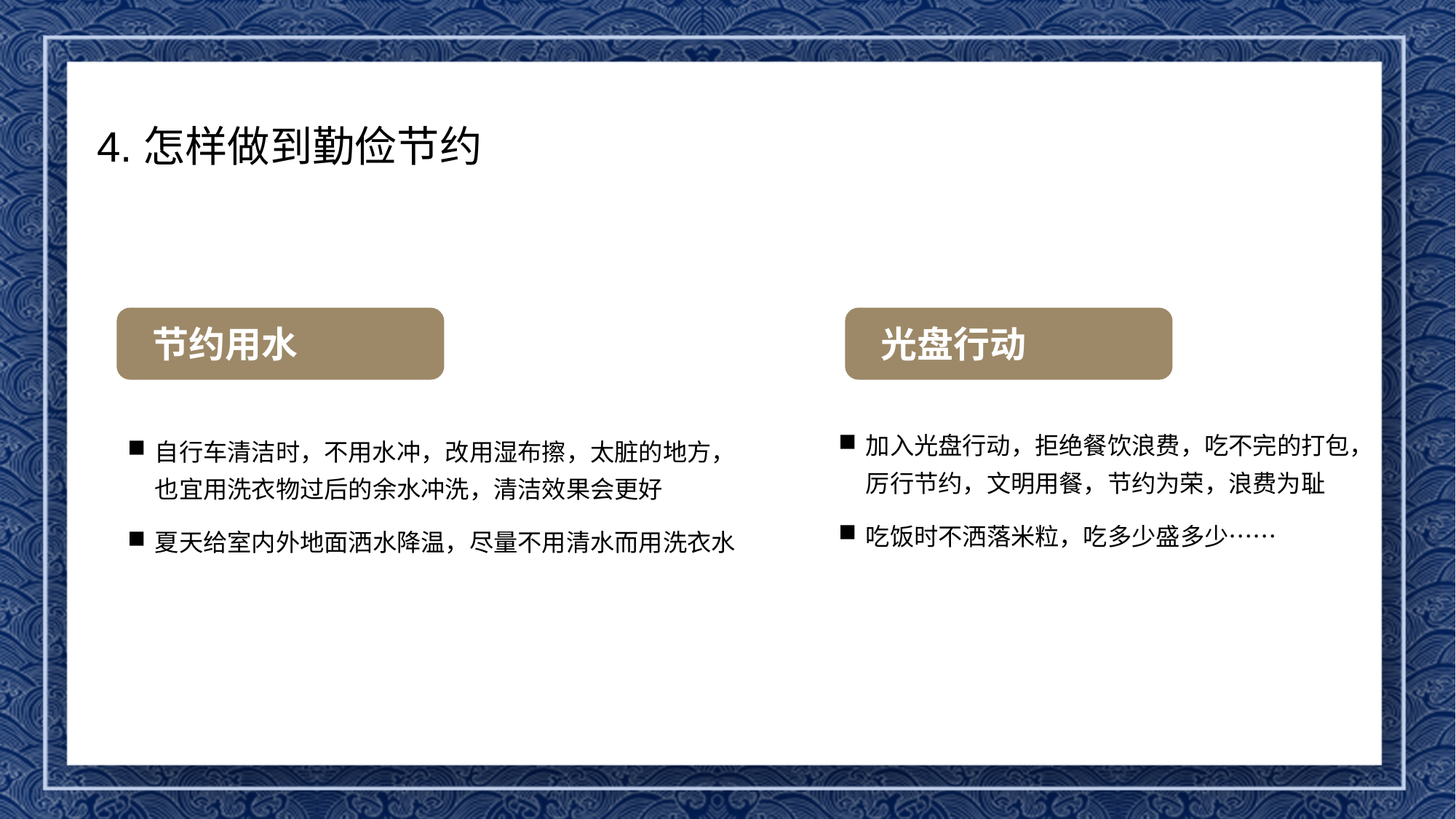

4.怎样做到勤俭节约

节约用水

光盘行动
加入光盘行动，拒绝餐饮浪费，吃不完的打包，厉行节约，文明用餐，节约为荣，浪费为耻
吃饭时不洒落米粒，吃多少盛多少……
自行车清洁时，不用水冲，改用湿布擦，太脏的地方，也宜用洗衣物过后的余水冲洗，清洁效果会更好
夏天给室内外地面洒水降温，尽量不用清水而用洗衣水